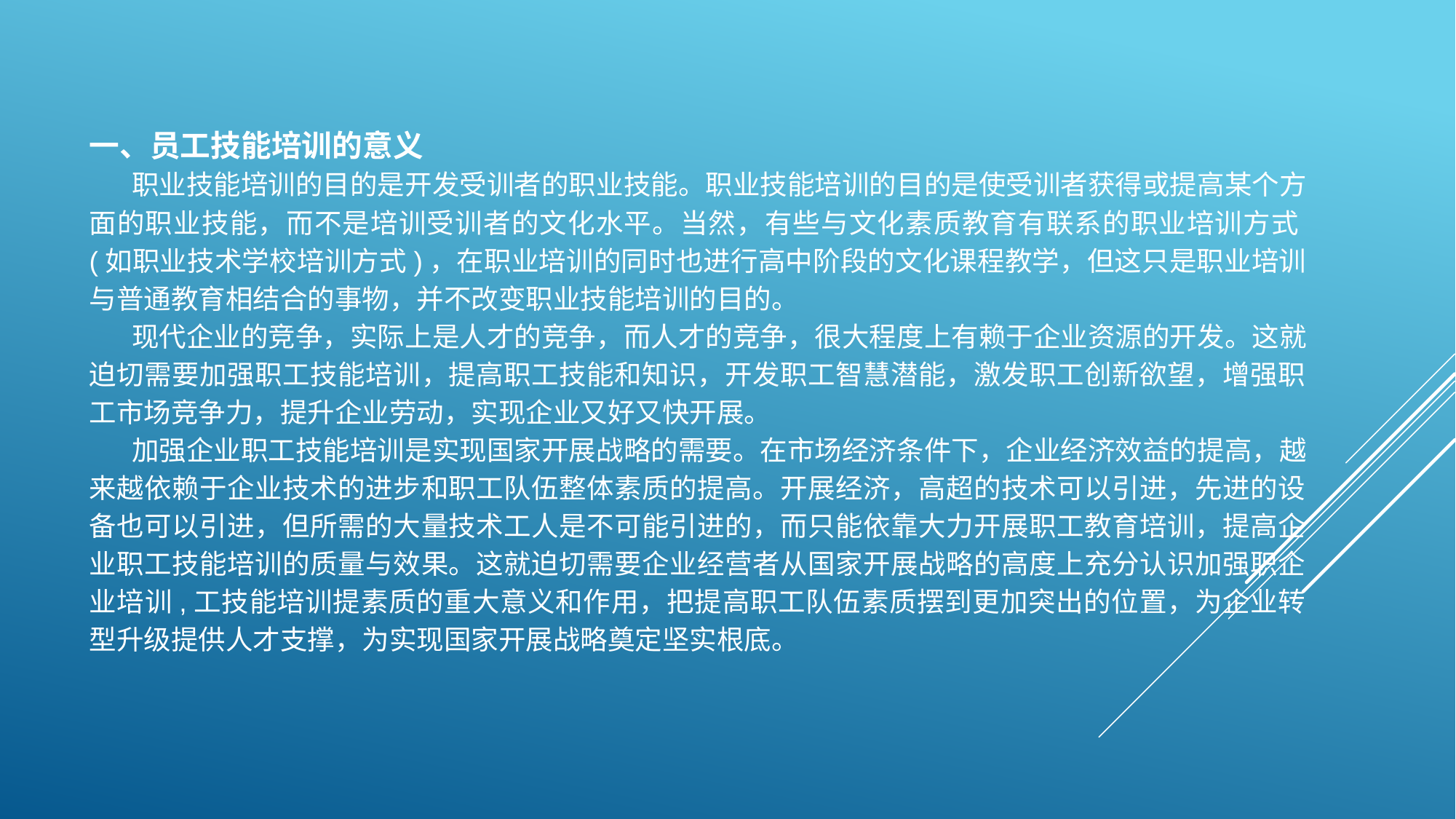

一、员工技能培训的意义
职业技能培训的目的是开发受训者的职业技能。职业技能培训的目的是使受训者获得或提高某个方面的职业技能，而不是培训受训者的文化水平。当然，有些与文化素质教育有联系的职业培训方式(如职业技术学校培训方式)，在职业培训的同时也进行高中阶段的文化课程教学，但这只是职业培训与普通教育相结合的事物，并不改变职业技能培训的目的。
现代企业的竞争，实际上是人才的竞争，而人才的竞争，很大程度上有赖于企业资源的开发。这就迫切需要加强职工技能培训，提高职工技能和知识，开发职工智慧潜能，激发职工创新欲望，增强职工市场竞争力，提升企业劳动，实现企业又好又快开展。
加强企业职工技能培训是实现国家开展战略的需要。在市场经济条件下，企业经济效益的提高，越来越依赖于企业技术的进步和职工队伍整体素质的提高。开展经济，高超的技术可以引进，先进的设备也可以引进，但所需的大量技术工人是不可能引进的，而只能依靠大力开展职工教育培训，提高企业职工技能培训的质量与效果。这就迫切需要企业经营者从国家开展战略的高度上充分认识加强职企业培训,工技能培训提素质的重大意义和作用，把提高职工队伍素质摆到更加突出的位置，为企业转型升级提供人才支撑，为实现国家开展战略奠定坚实根底。